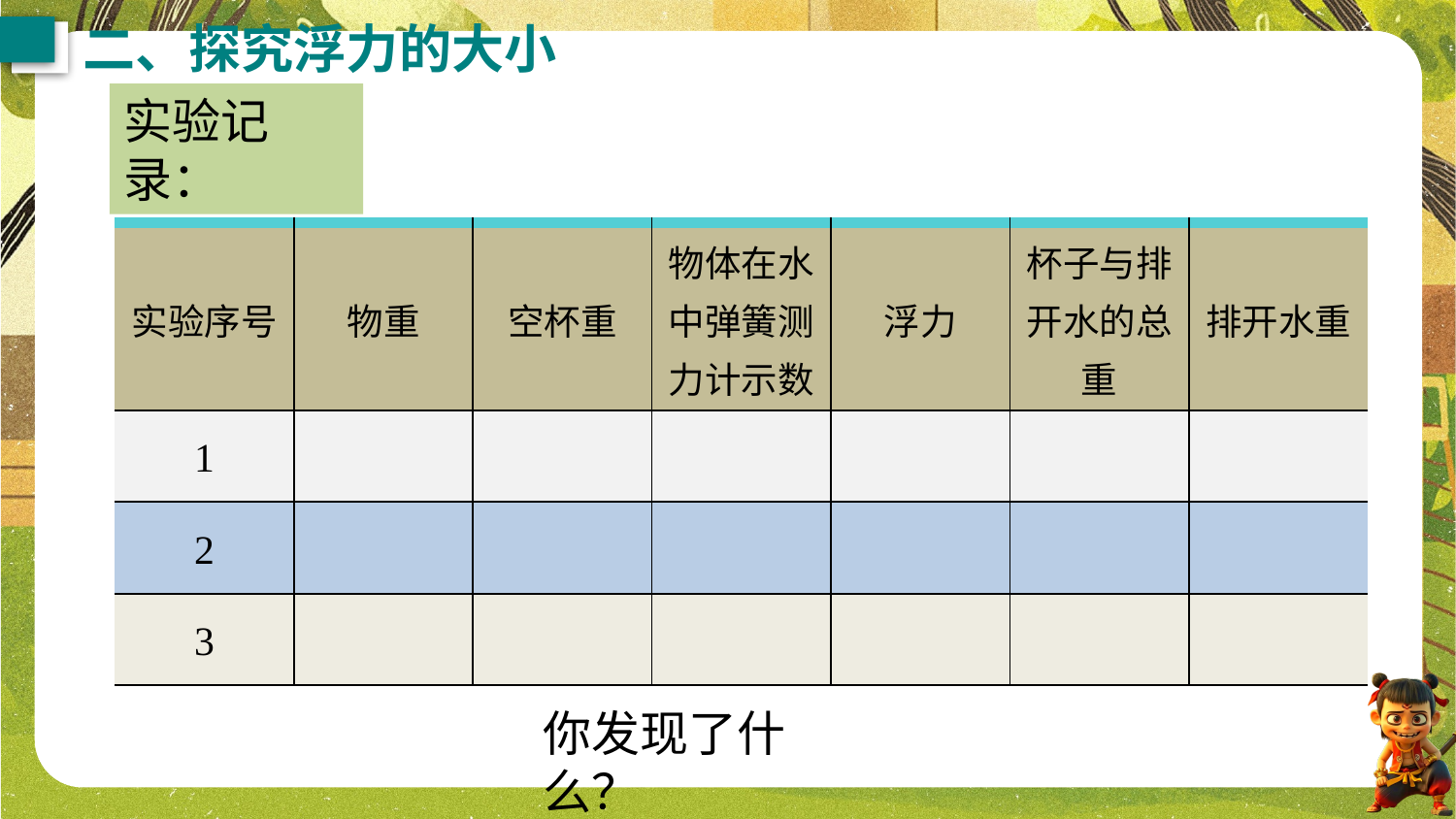

二、探究浮力的大小

实验记录：
| 实验序号 | 物重 | 空杯重 | 物体在水中弹簧测力计示数 | 浮力 | 杯子与排开水的总重 | 排开水重 |
| --- | --- | --- | --- | --- | --- | --- |
| 1 |  |  |  |  |  |  |
| 2 |  |  |  |  |  |  |
| 3 |  |  |  |  |  |  |
你发现了什么？